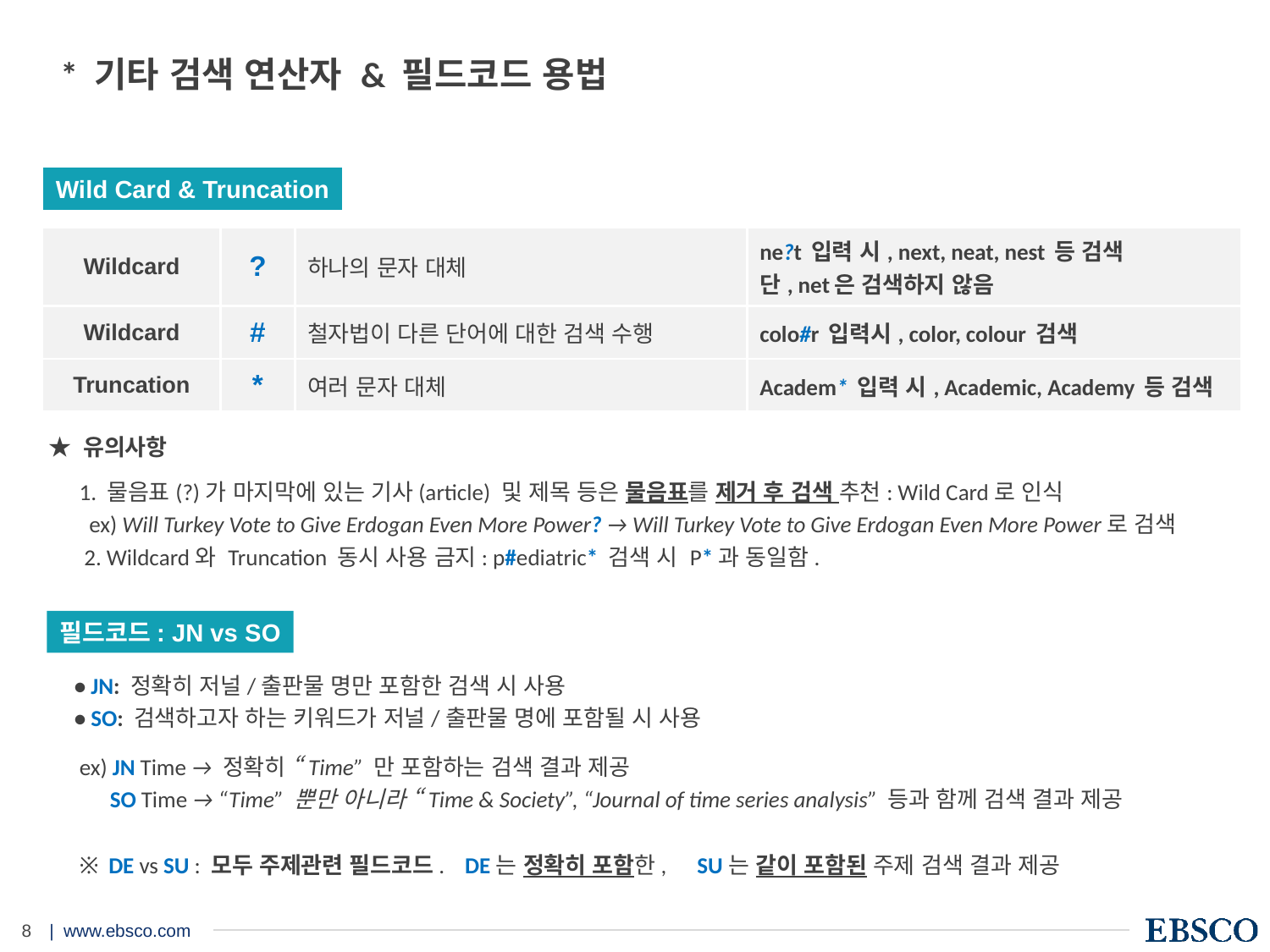

* 기타 검색 연산자 & 필드코드 용법
Wild Card & Truncation
| Wildcard | ? | 하나의 문자 대체 | ne?t 입력 시, next, neat, nest 등 검색 단, net은 검색하지 않음 |
| --- | --- | --- | --- |
| Wildcard | # | 철자법이 다른 단어에 대한 검색 수행 | colo#r 입력시, color, colour 검색 |
| Truncation | \* | 여러 문자 대체 | Academ\* 입력 시, Academic, Academy 등 검색 |
★ 유의사항

      1. 물음표(?)가 마지막에 있는 기사(article) 및 제목 등은 물음표를 제거 후 검색 추천: Wild Card로 인식
        ex) Will Turkey Vote to Give Erdogan Even More Power? → Will Turkey Vote to Give Erdogan Even More Power로 검색
       2. Wildcard와 Truncation 동시 사용 금지: p#ediatric* 검색 시 P*과 동일함.
필드코드: JN vs SO
• JN: 정확히 저널/출판물 명만 포함한 검색 시 사용
• SO: 검색하고자 하는 키워드가 저널/출판물 명에 포함될 시 사용

 ex) JN Time → 정확히 “Time” 만 포함하는 검색 결과 제공
       SO Time → “Time” 뿐만 아니라 “Time & Society”, “Journal of time series analysis” 등과 함께 검색 결과 제공

 ※  DE vs SU : 모두 주제관련 필드코드.    DE는 정확히 포함한,      SU는 같이 포함된 주제 검색 결과 제공